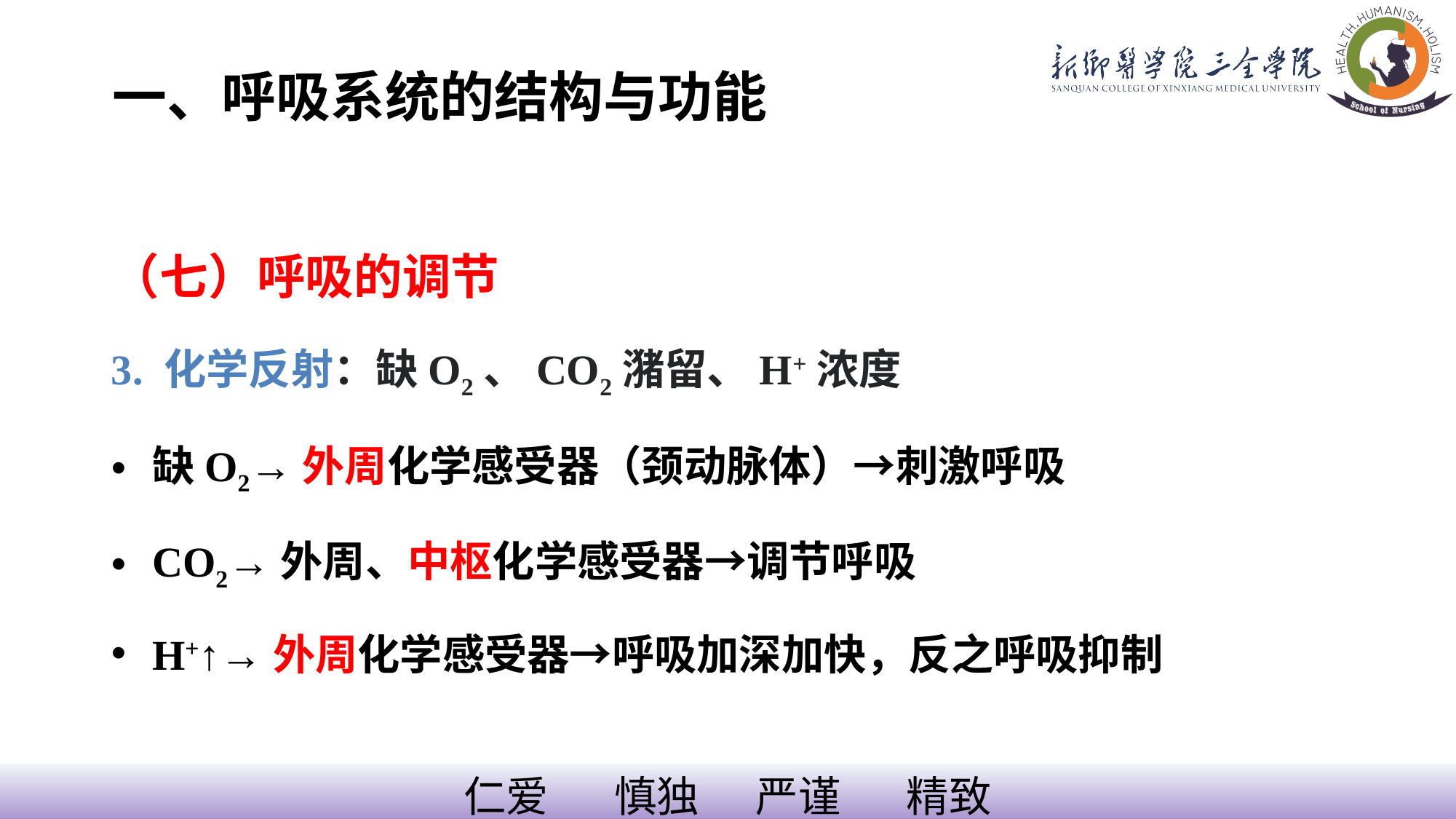

一、呼吸系统的结构与功能
（七）呼吸的调节
3. 化学反射：缺O2、CO2潴留、H+浓度
缺O2→外周化学感受器（颈动脉体）→刺激呼吸
CO2→外周、中枢化学感受器→调节呼吸
H+↑→外周化学感受器→呼吸加深加快，反之呼吸抑制